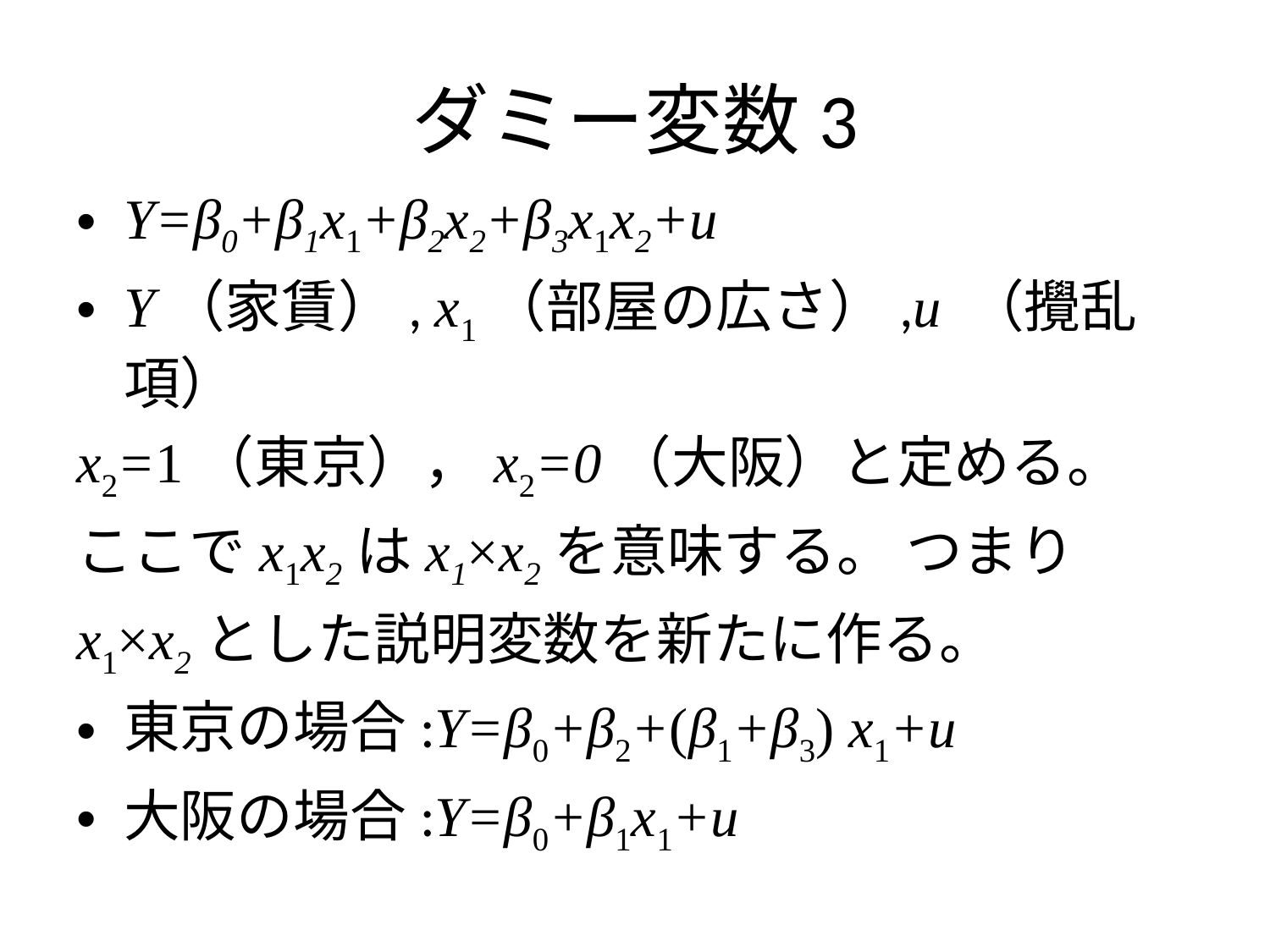

# ダミー変数3
Y=β0+β1x1+β2x2+β3x1x2+u
Y（家賃）, x1（部屋の広さ）,u （攪乱項）
x2=1（東京），x2=0（大阪）と定める。
ここでx1x2はx1×x2を意味する。 つまり
x1×x2とした説明変数を新たに作る。
東京の場合:Y=β0+β2+(β1+β3) x1+u
大阪の場合:Y=β0+β1x1+u